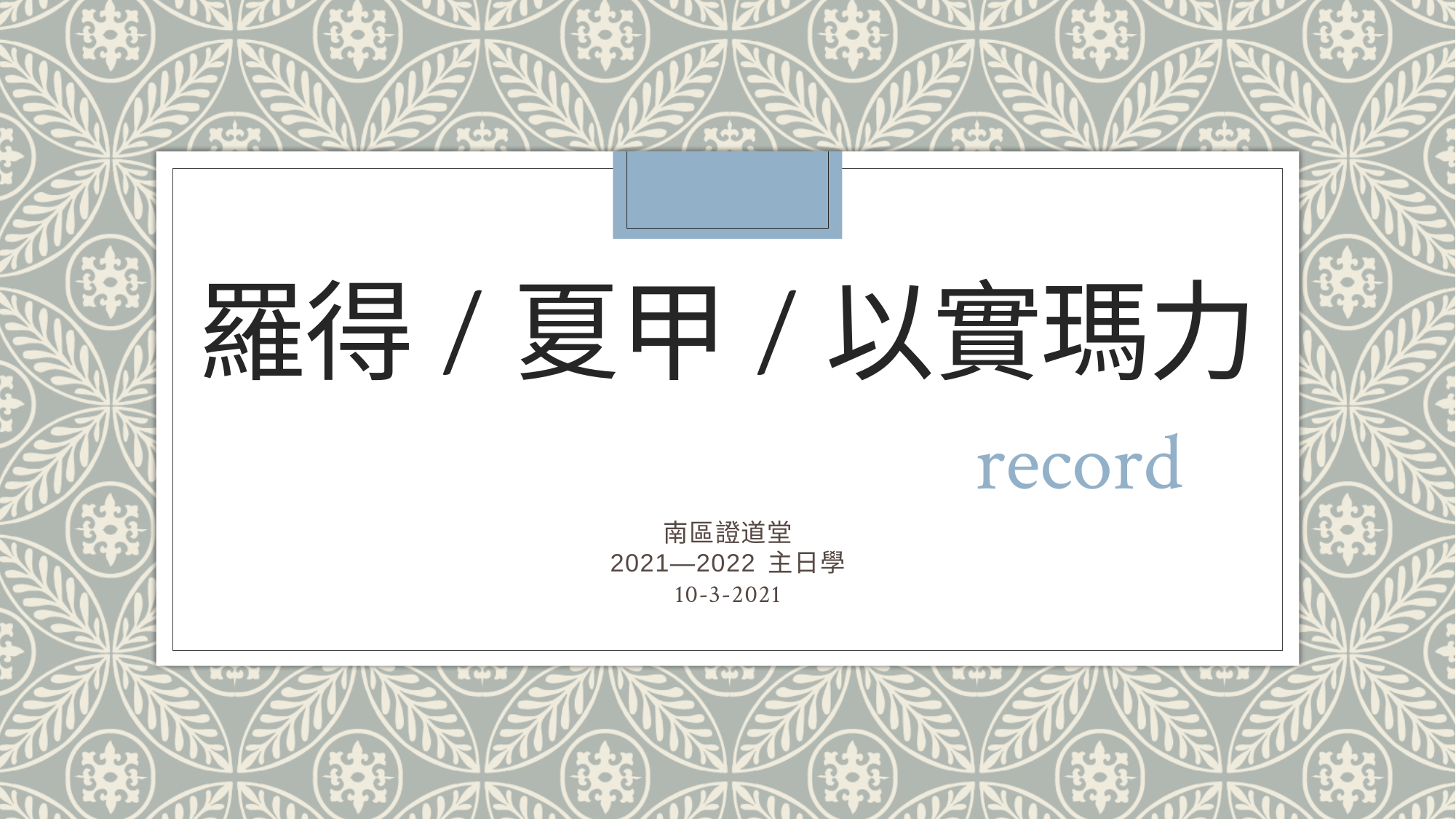

# 羅得/夏甲/以實瑪力
record
南區證道堂
2021—2022 主日學
10-3-2021